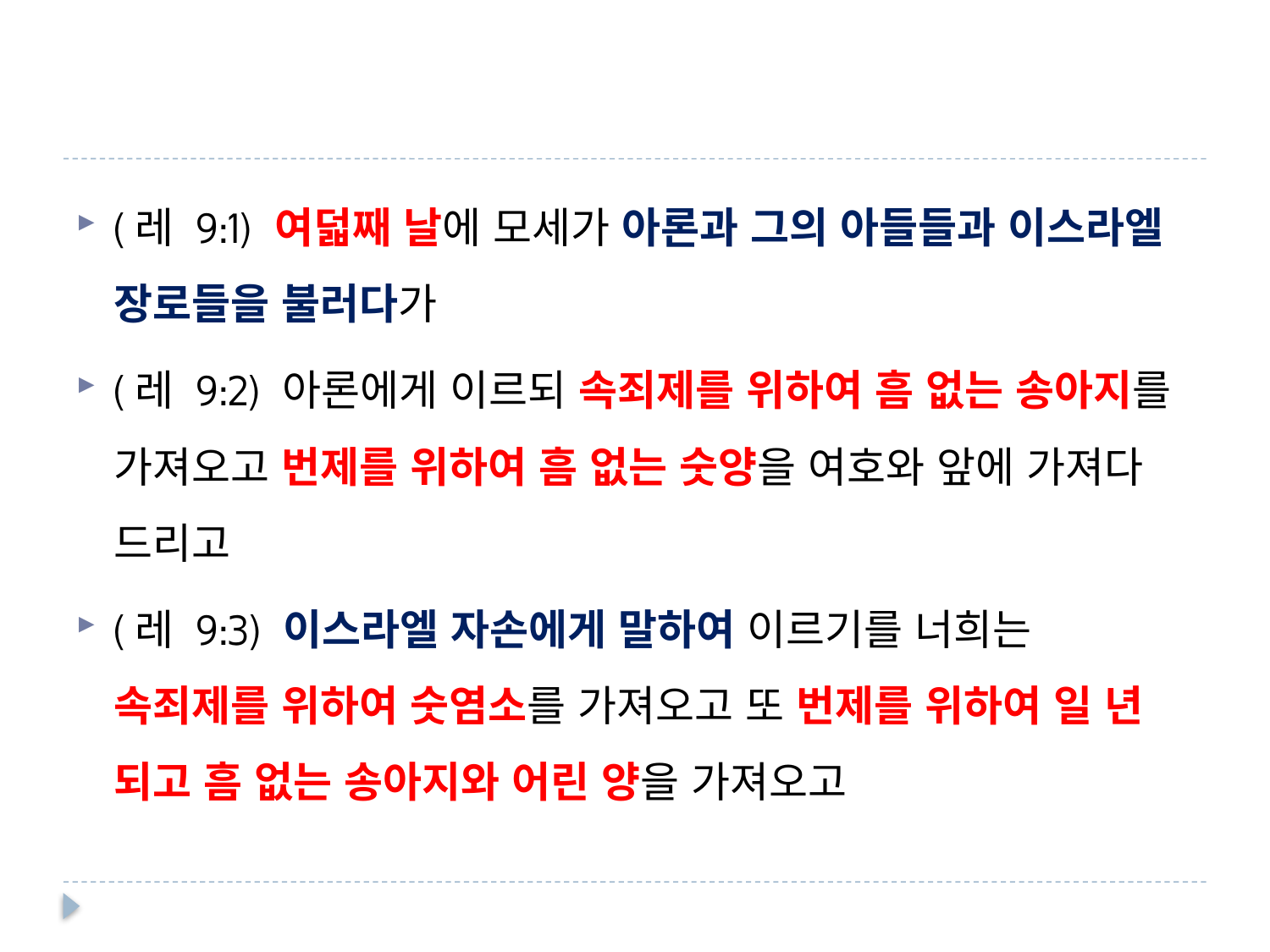

#
(레 9:1) 여덟째 날에 모세가 아론과 그의 아들들과 이스라엘 장로들을 불러다가
(레 9:2) 아론에게 이르되 속죄제를 위하여 흠 없는 송아지를 가져오고 번제를 위하여 흠 없는 숫양을 여호와 앞에 가져다 드리고
(레 9:3) 이스라엘 자손에게 말하여 이르기를 너희는 속죄제를 위하여 숫염소를 가져오고 또 번제를 위하여 일 년 되고 흠 없는 송아지와 어린 양을 가져오고